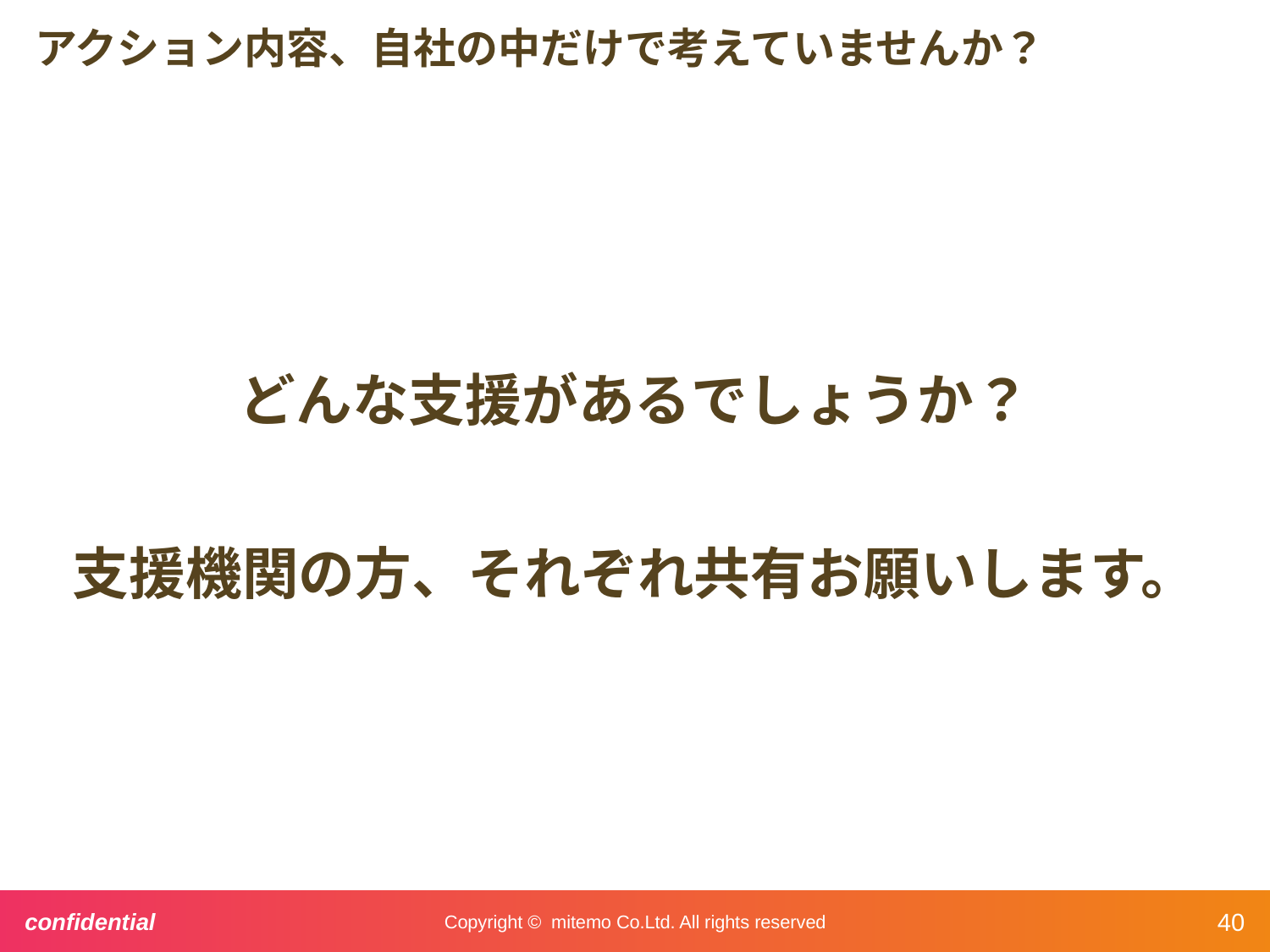

# アクション内容、自社の中だけで考えていませんか？
どんな支援があるでしょうか？

支援機関の方、それぞれ共有お願いします。